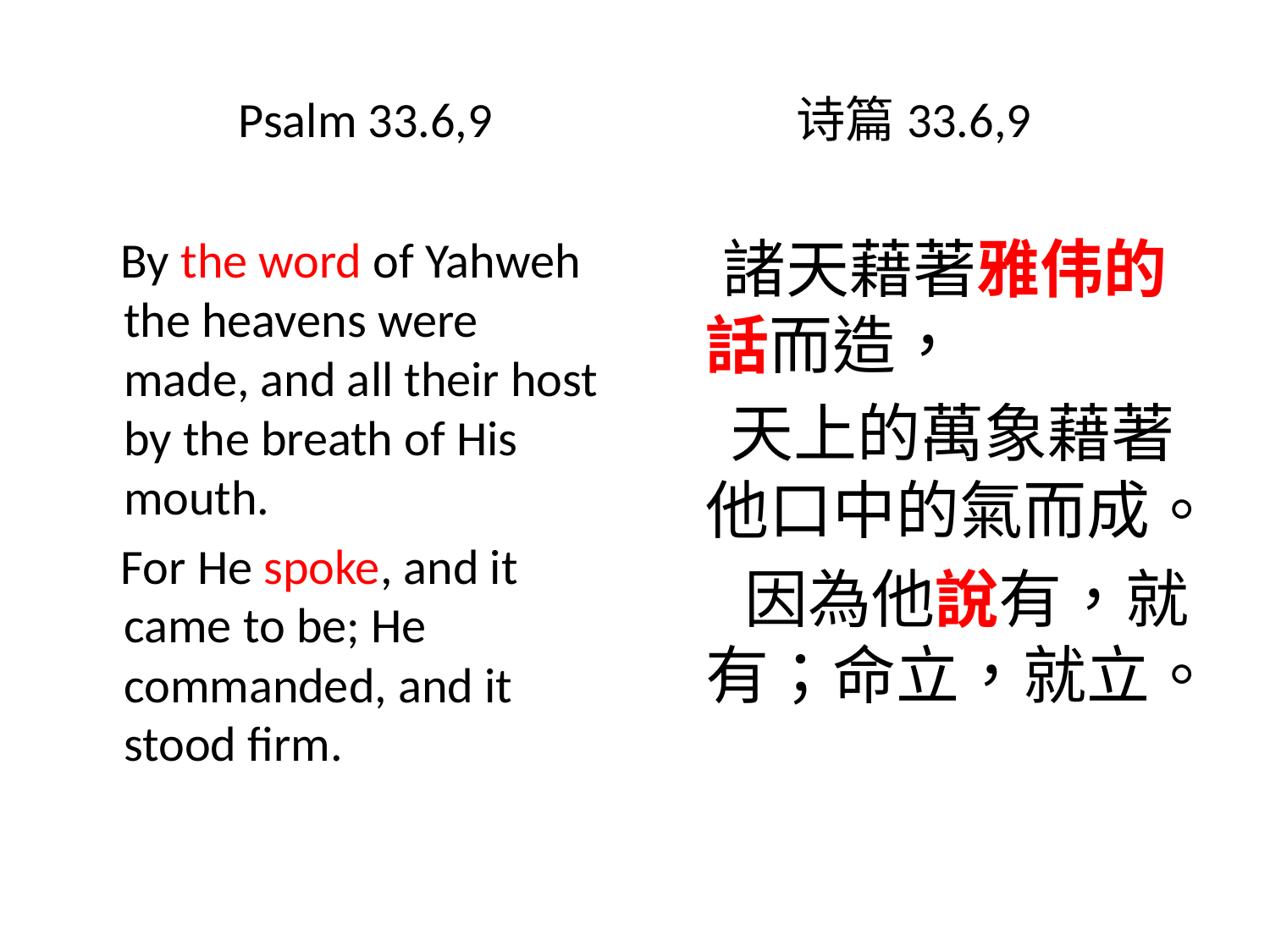

# Psalm 33.6,9                          诗篇33.6,9
    By the word of Yahweh the heavens were made, and all their host by the breath of His mouth.
    For He spoke, and it came to be; He commanded, and it stood firm.
    諸天藉著雅伟的話而造，
    天上的萬象藉著他口中的氣而成。
     因為他說有，就有；命立，就立。